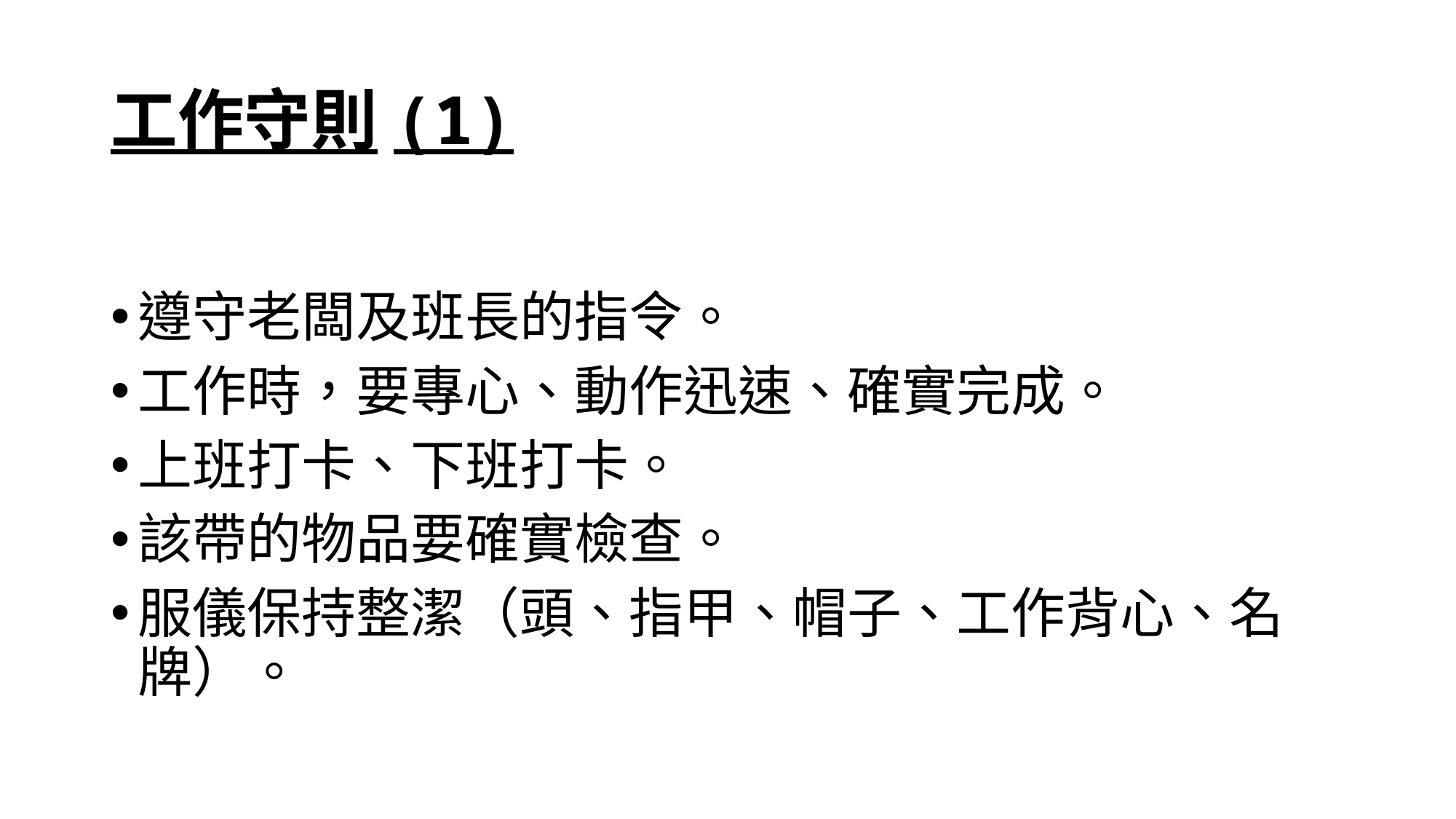

# 工作守則(1)

遵守老闆及班長的指令。
工作時，要專心、動作迅速、確實完成。
上班打卡、下班打卡。
該帶的物品要確實檢查。
服儀保持整潔（頭、指甲、帽子、工作背心、名牌）。